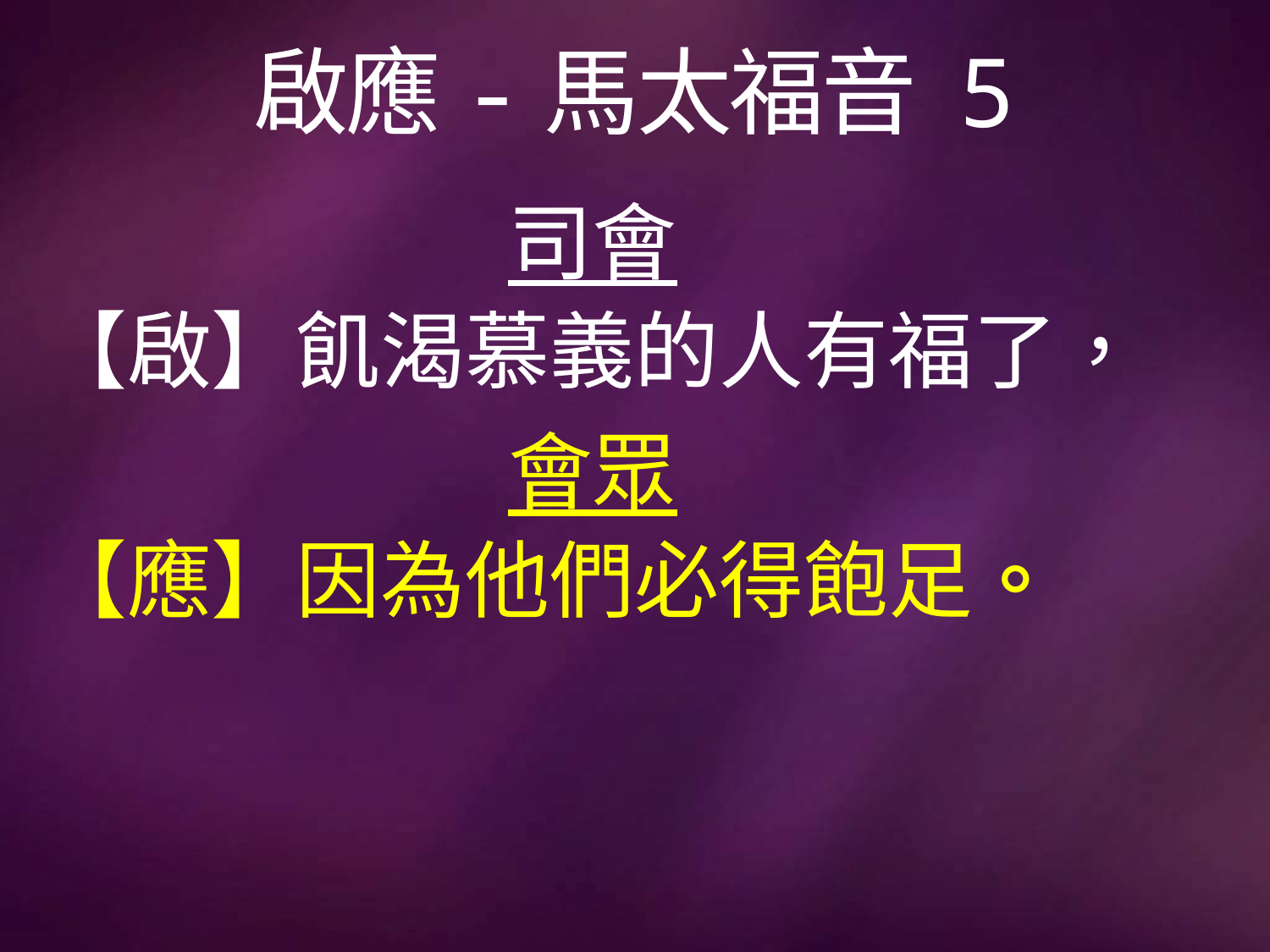

# 啟應-馬太福音 5
司會
【啟】飢渴慕義的人有福了，

會眾
【應】因為他們必得飽足。